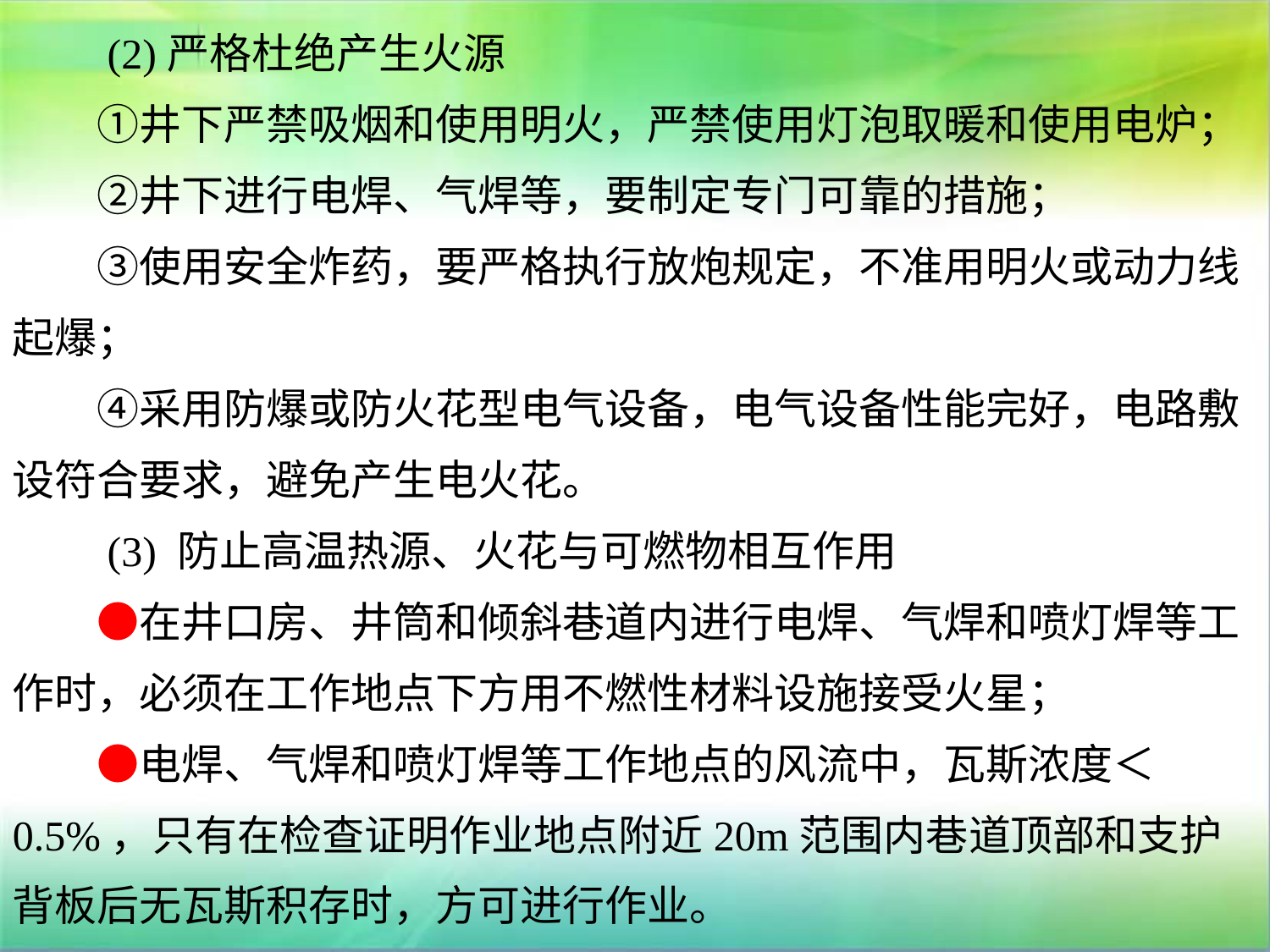

(2)严格杜绝产生火源
　　①井下严禁吸烟和使用明火，严禁使用灯泡取暖和使用电炉；
　　②井下进行电焊、气焊等，要制定专门可靠的措施；
　　③使用安全炸药，要严格执行放炮规定，不准用明火或动力线起爆；
　　④采用防爆或防火花型电气设备，电气设备性能完好，电路敷设符合要求，避免产生电火花。
　　(3) 防止高温热源、火花与可燃物相互作用
　　●在井口房、井筒和倾斜巷道内进行电焊、气焊和喷灯焊等工作时，必须在工作地点下方用不燃性材料设施接受火星；
　　●电焊、气焊和喷灯焊等工作地点的风流中，瓦斯浓度＜0.5%，只有在检查证明作业地点附近20m范围内巷道顶部和支护背板后无瓦斯积存时，方可进行作业。